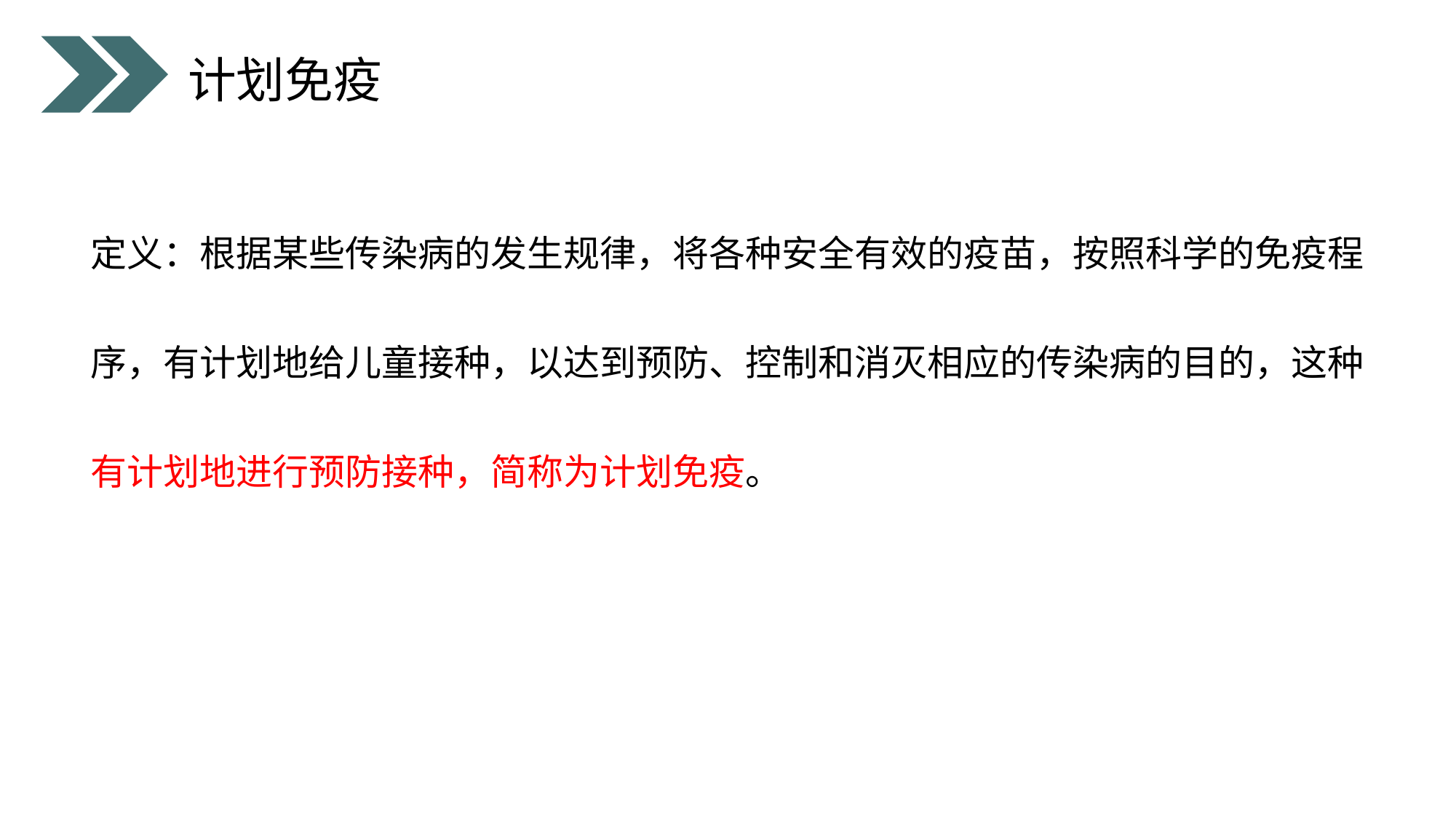

计划免疫
定义：根据某些传染病的发生规律，将各种安全有效的疫苗，按照科学的免疫程序，有计划地给儿童接种，以达到预防、控制和消灭相应的传染病的目的，这种有计划地进行预防接种，简称为计划免疫。